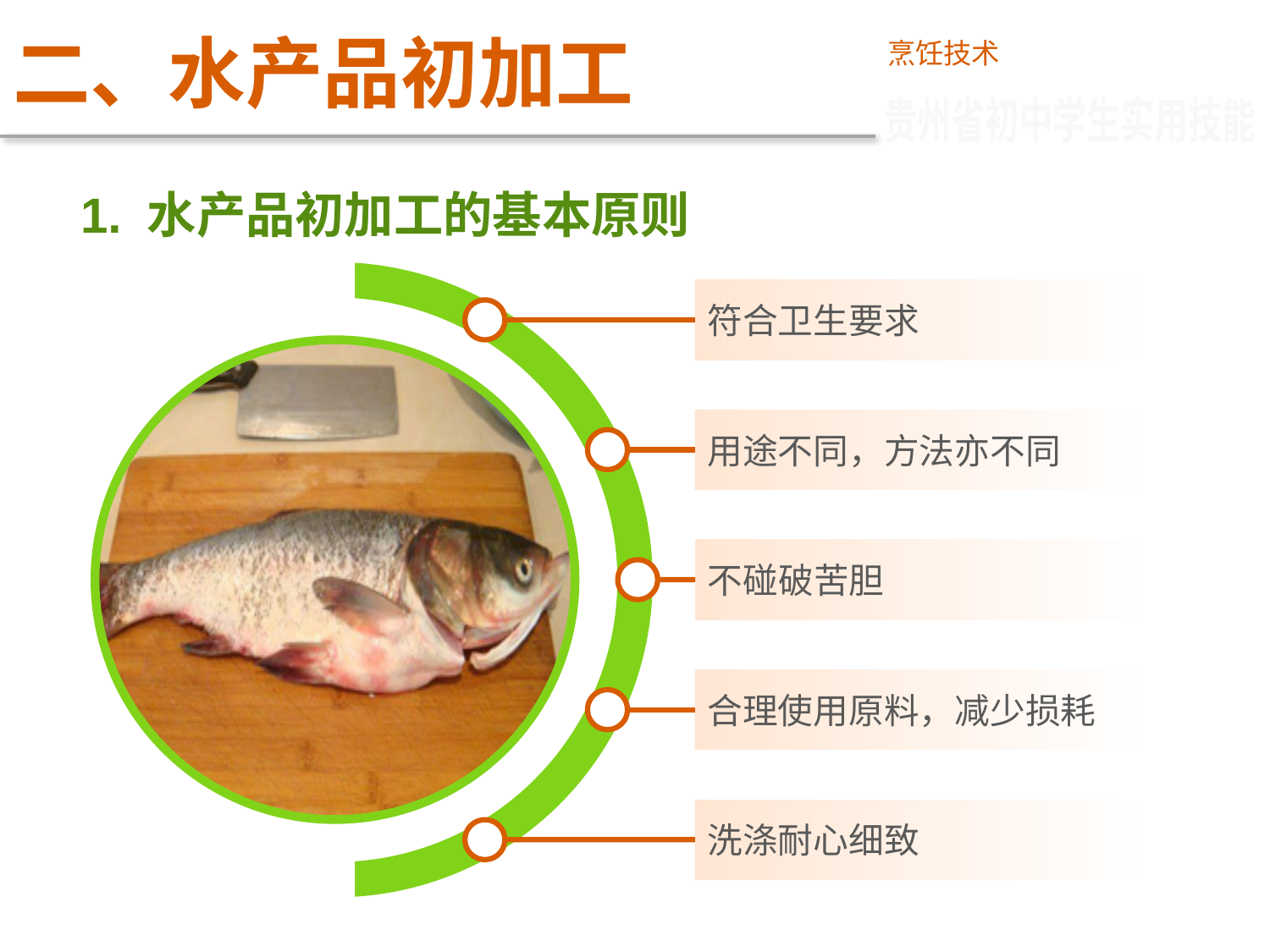

# 二、水产品初加工
烹饪技术
贵州省初中学生实用技能
1. 水产品初加工的基本原则

符合卫生要求

用途不同，方法亦不同

不碰破苦胆

合理使用原料，减少损耗

洗涤耐心细致